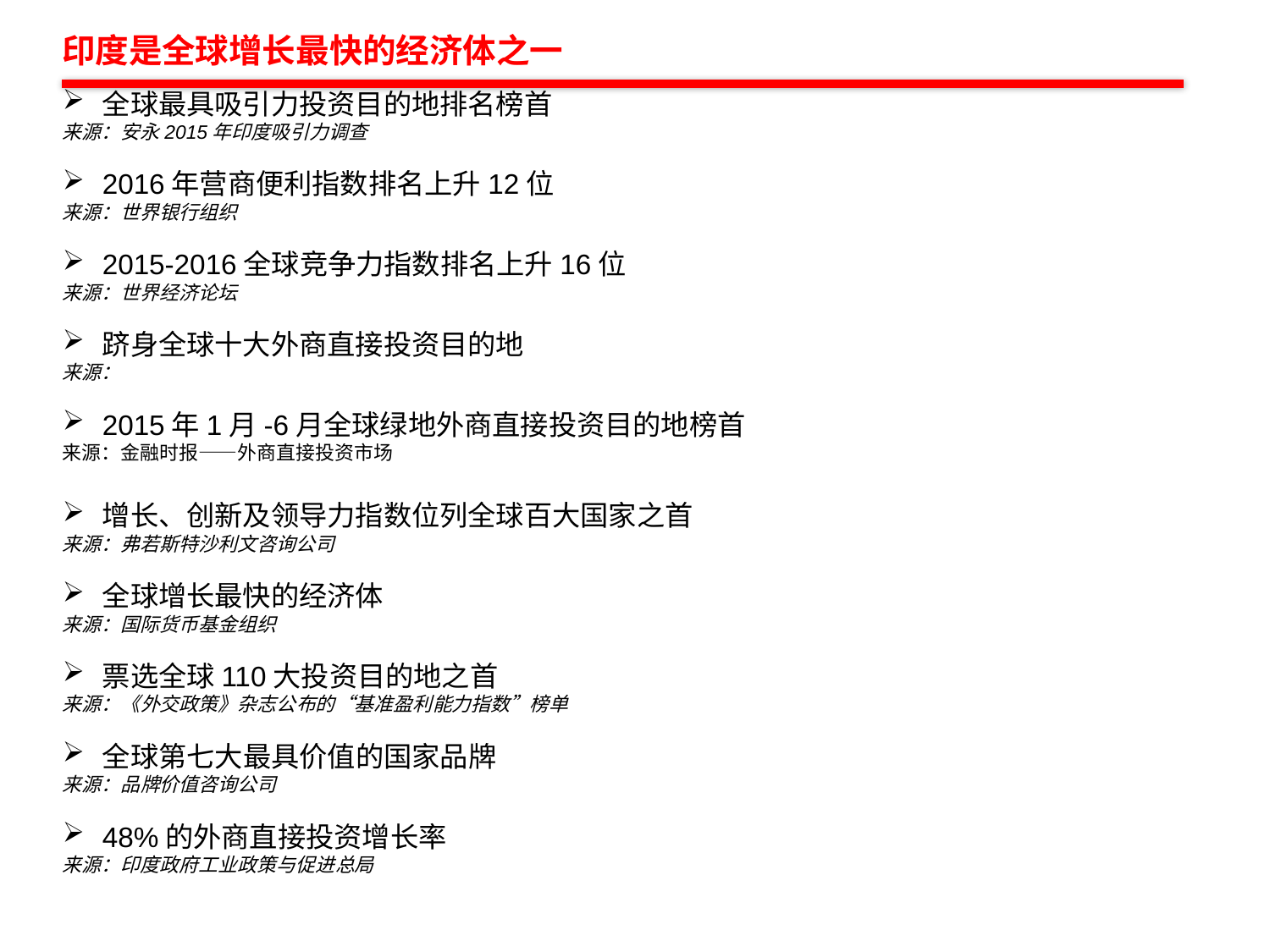

印度是全球增长最快的经济体之一
全球最具吸引力投资目的地排名榜首
来源：安永2015年印度吸引力调查

2016年营商便利指数排名上升12位
来源：世界银行组织

2015-2016全球竞争力指数排名上升16位
来源：世界经济论坛

跻身全球十大外商直接投资目的地
来源：

2015年1月-6月全球绿地外商直接投资目的地榜首
来源：金融时报——外商直接投资市场

增长、创新及领导力指数位列全球百大国家之首
来源：弗若斯特沙利文咨询公司

全球增长最快的经济体
来源：国际货币基金组织

票选全球110大投资目的地之首
来源：《外交政策》杂志公布的“基准盈利能力指数”榜单

全球第七大最具价值的国家品牌
来源：品牌价值咨询公司

48%的外商直接投资增长率
来源：印度政府工业政策与促进总局